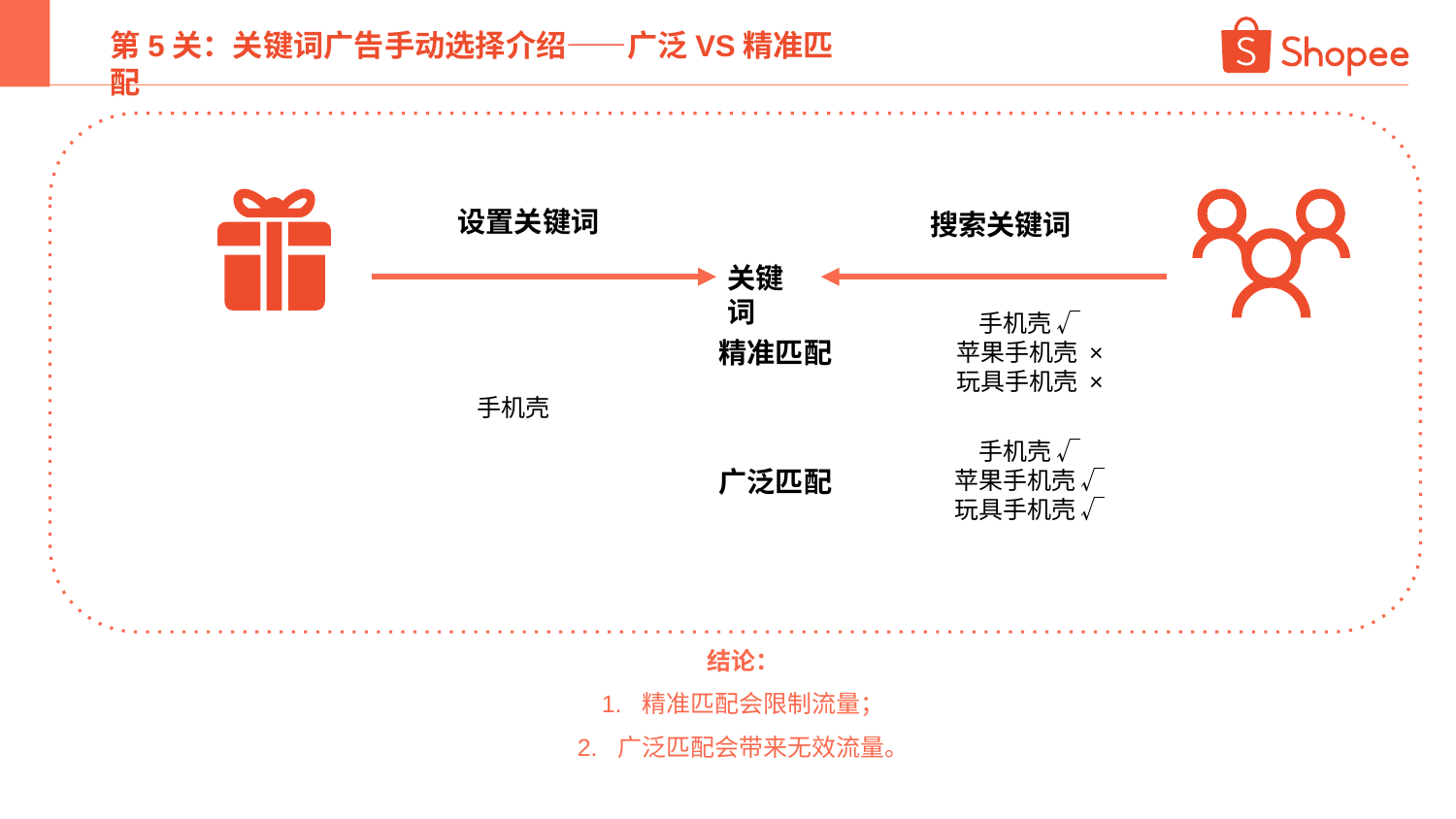

第5关：关键词广告手动选择介绍——广泛VS精准匹配

设置关键词
搜索关键词
关键词
手机壳
手机壳 √
苹果手机壳 ×
玩具手机壳 ×
精准匹配
手机壳 √
苹果手机壳 √
玩具手机壳 √
广泛匹配
结论：
精准匹配会限制流量；
广泛匹配会带来无效流量。
33